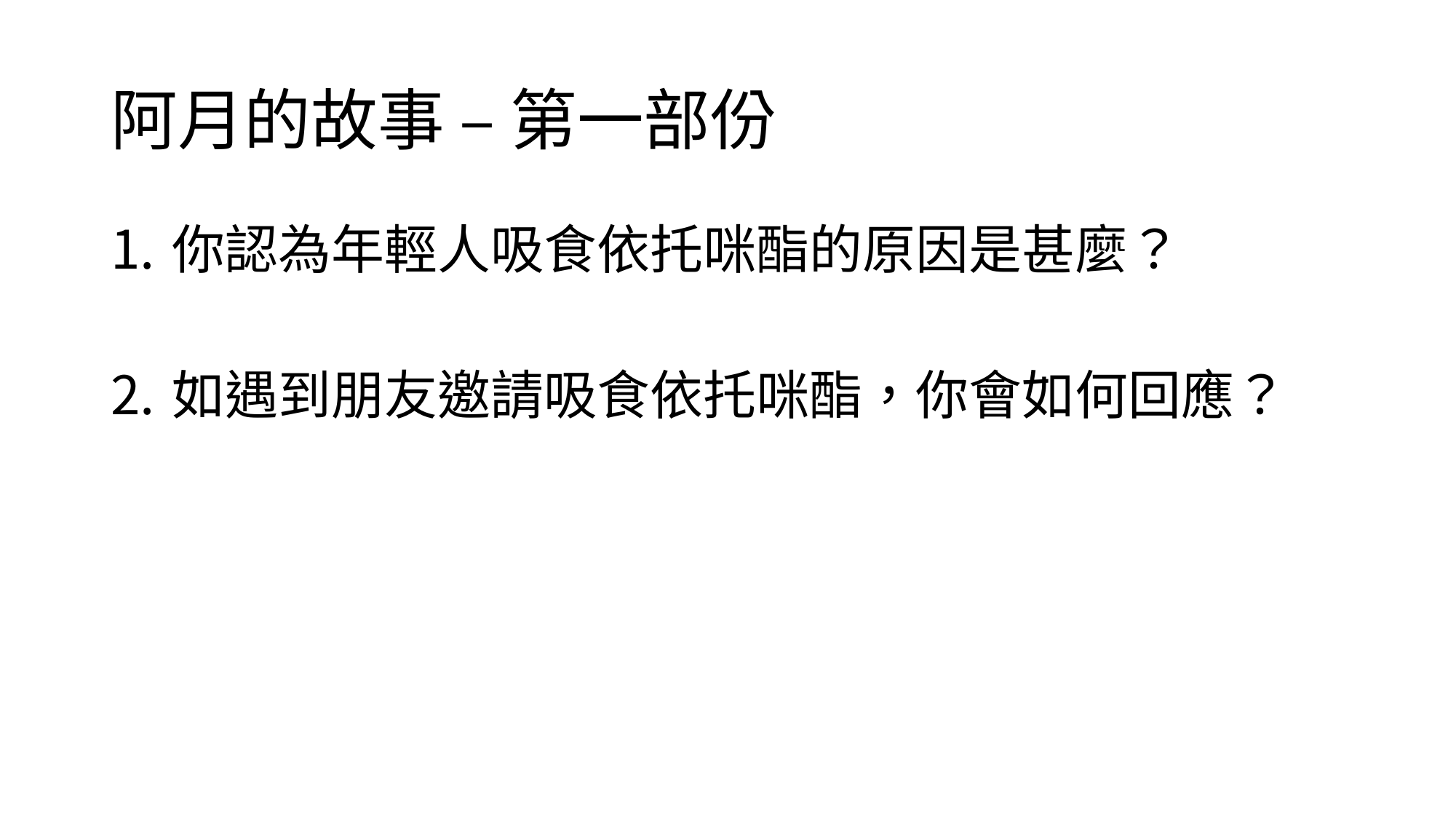

# 阿月的故事 – 第一部份
你認為年輕人吸食依托咪酯的原因是甚麼？

如遇到朋友邀請吸食依托咪酯，你會如何回應？